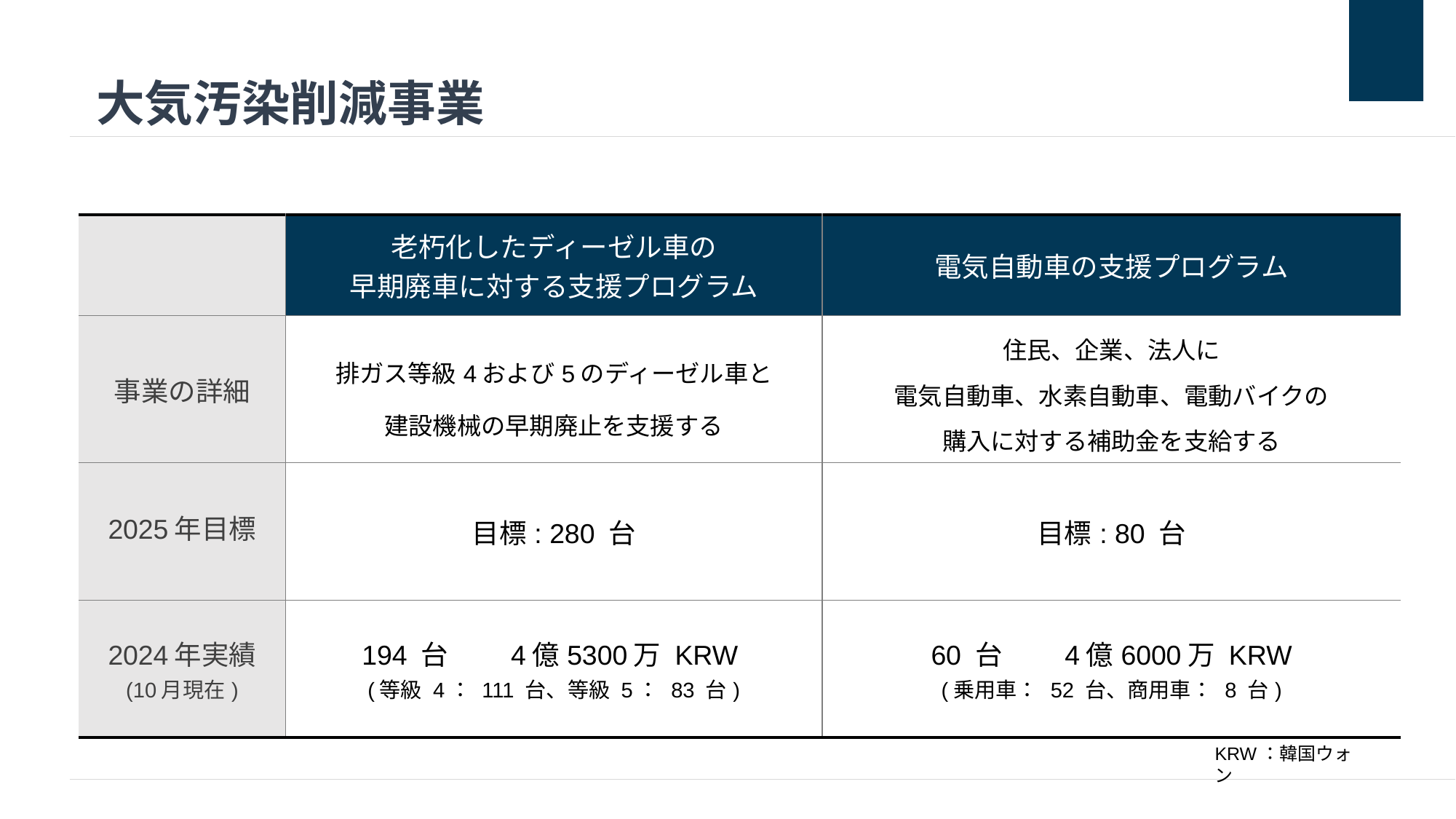

大気汚染削減事業
|  | 老朽化したディーゼル車の 早期廃車に対する支援プログラム | 電気自動車の支援プログラム |
| --- | --- | --- |
| 事業の詳細 | 排ガス等級4および5のディーゼル車と 建設機械の早期廃止を支援する | 住民、企業、法人に 電気自動車、水素自動車、電動バイクの 購入に対する補助金を支給する |
| 2025年目標 | 目標: 280 台 | 目標: 80 台 |
| 2024年実績 (10月現在) | 194 台　　4億5300万 KRW (等級 4： 111 台、等級 5： 83 台) | 60 台　　4億6000万 KRW (乗用車： 52 台、商用車： 8 台) |
KRW：韓国ウォン